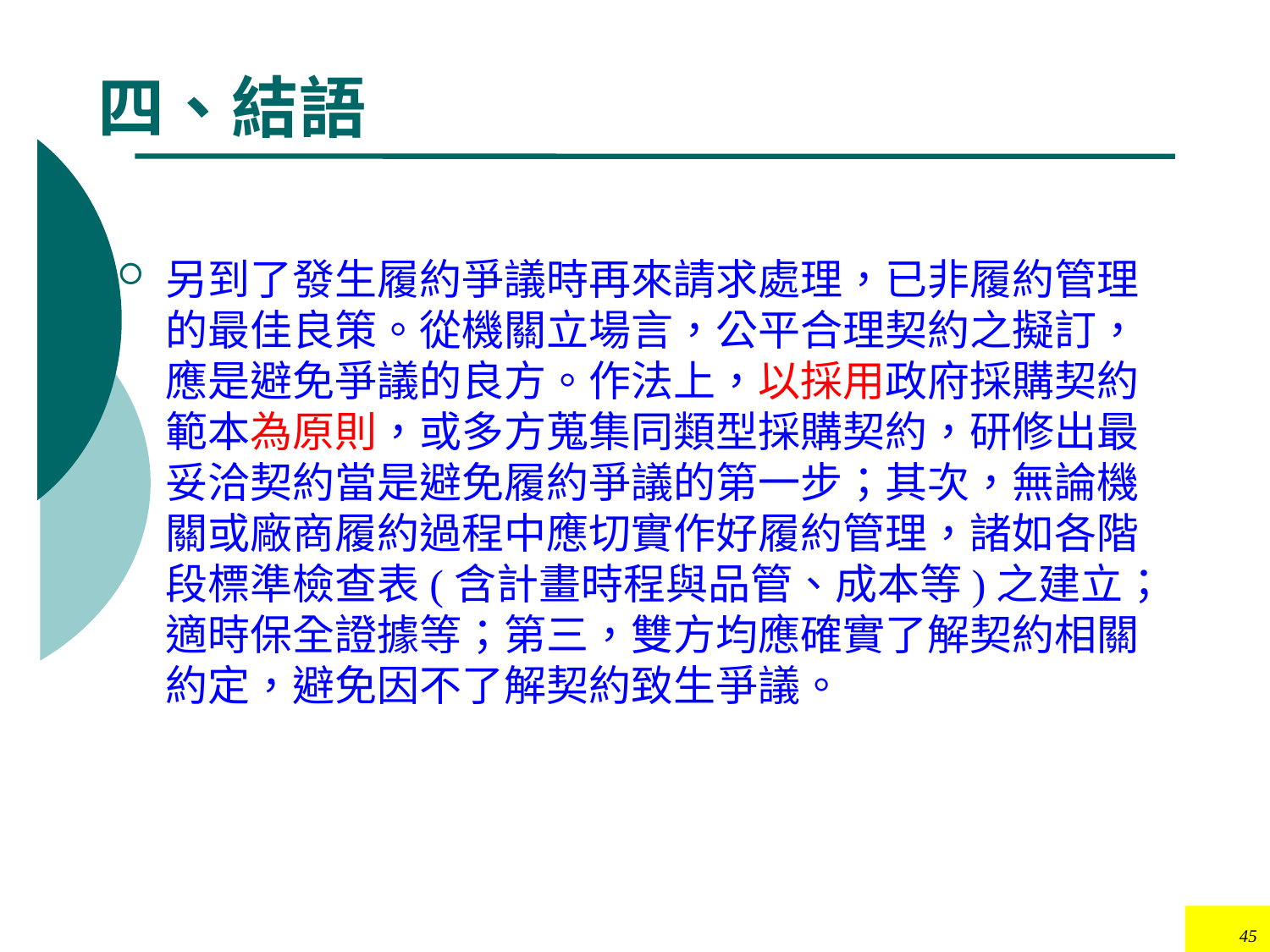

# 四、結語
另到了發生履約爭議時再來請求處理，已非履約管理的最佳良策。從機關立場言，公平合理契約之擬訂，應是避免爭議的良方。作法上，以採用政府採購契約範本為原則，或多方蒐集同類型採購契約，研修出最妥洽契約當是避免履約爭議的第一步；其次，無論機關或廠商履約過程中應切實作好履約管理，諸如各階段標準檢查表(含計畫時程與品管、成本等)之建立；適時保全證據等；第三，雙方均應確實了解契約相關約定，避免因不了解契約致生爭議。
45